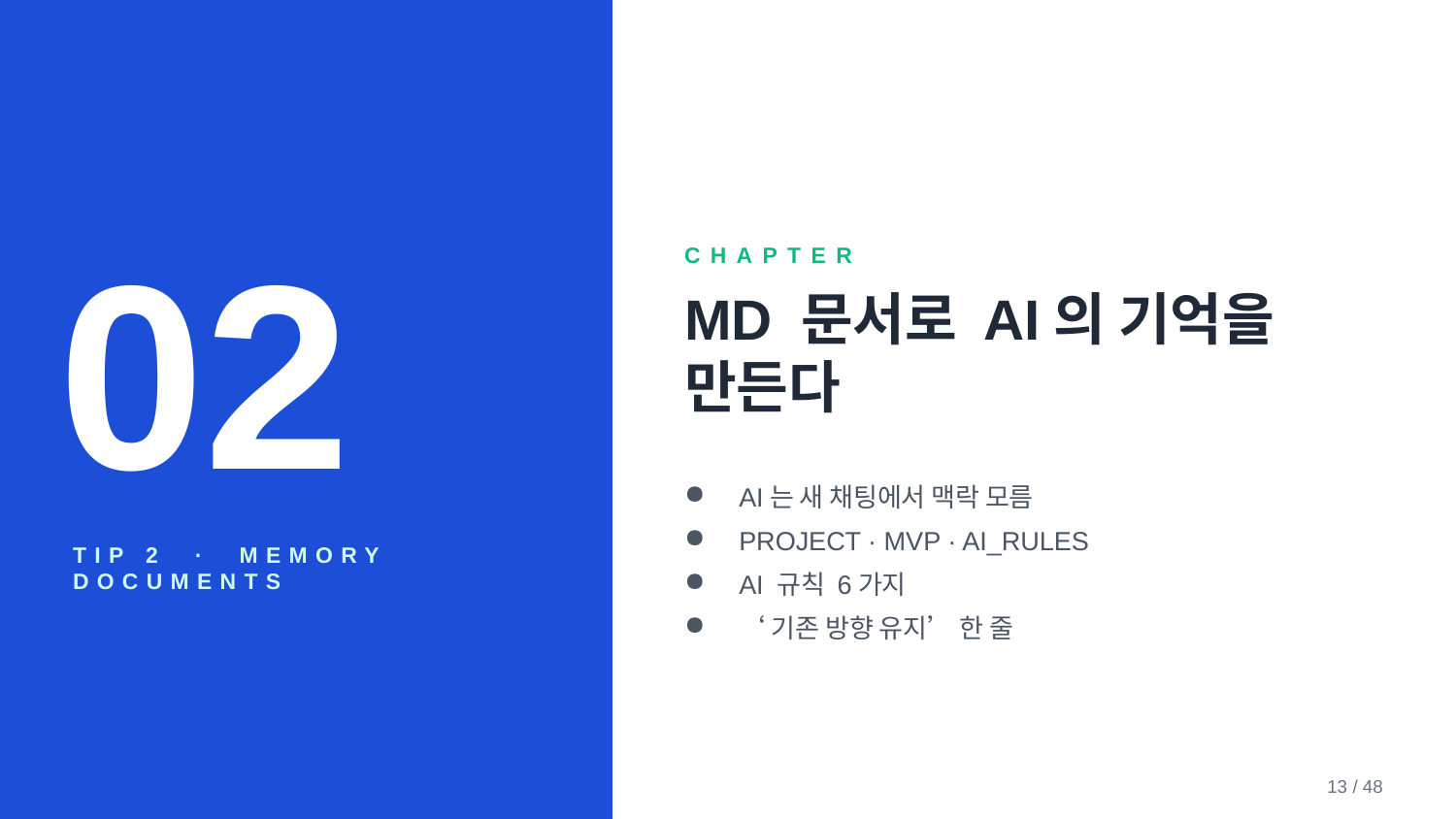

02
CHAPTER
MD 문서로 AI의 기억을 만든다
AI는 새 채팅에서 맥락 모름
PROJECT · MVP · AI_RULES
AI 규칙 6가지
‘기존 방향 유지’ 한 줄
TIP 2  ·  MEMORY DOCUMENTS
13 / 48